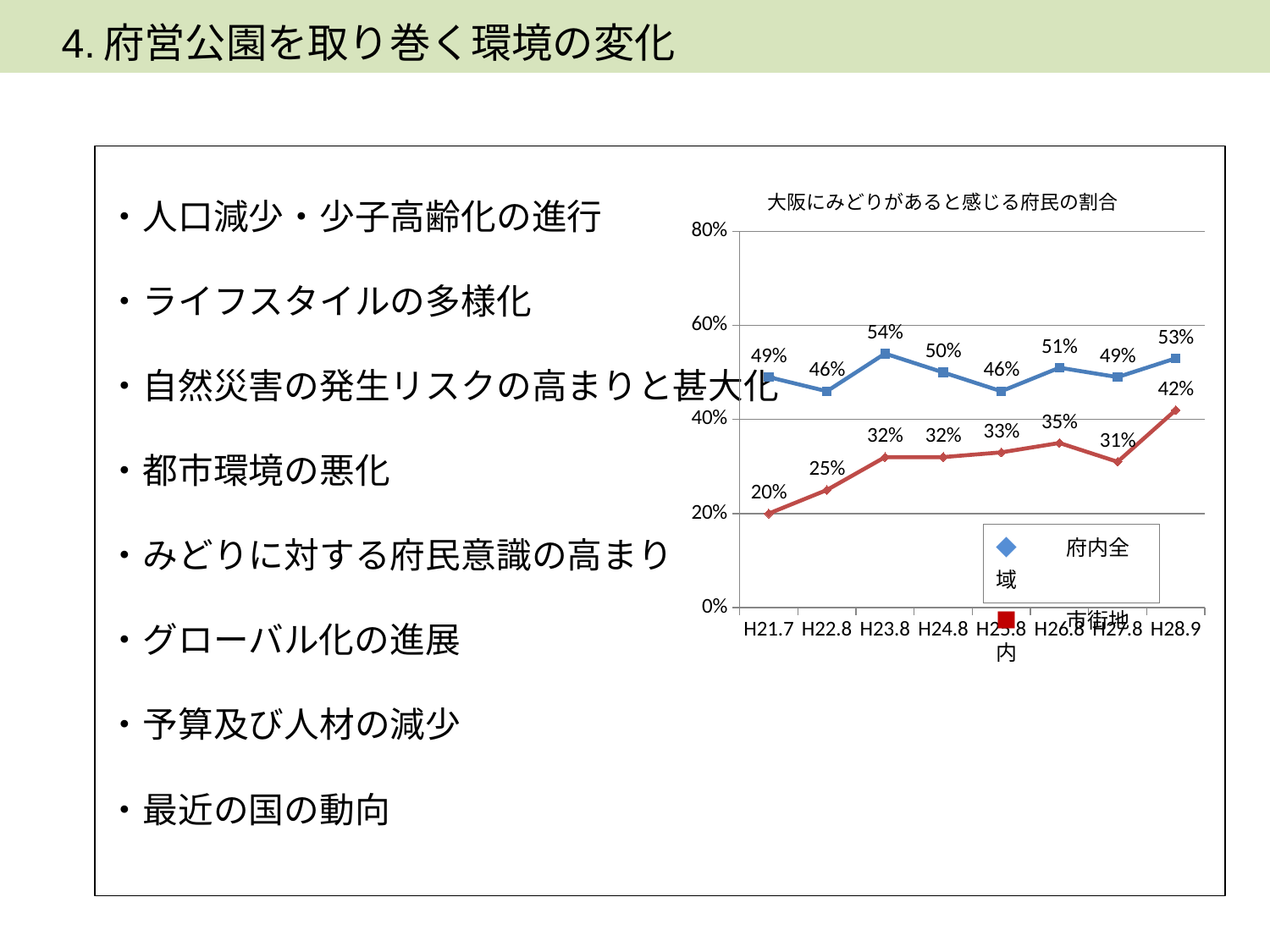

4.府営公園を取り巻く環境の変化

・人口減少・少子高齢化の進行

・ライフスタイルの多様化

・自然災害の発生リスクの高まりと甚大化

・都市環境の悪化

・みどりに対する府民意識の高まり

・グローバル化の進展

・予算及び人材の減少

・最近の国の動向

大阪にみどりがあると感じる府民の割合

### Chart

| Category |  |  |
|---|---|---|
| H21.7 | 0.49 | 0.2 |
| H22.8 | 0.46 | 0.25 |
| H23.8 | 0.54 | 0.32 |
| H24.8 | 0.5 | 0.32 |
| H25.8 | 0.46 | 0.33 |
| H26.8 | 0.51 | 0.35 |
| H27.8 | 0.49 | 0.31 |
| H28.9 | 0.53 | 0.42 |